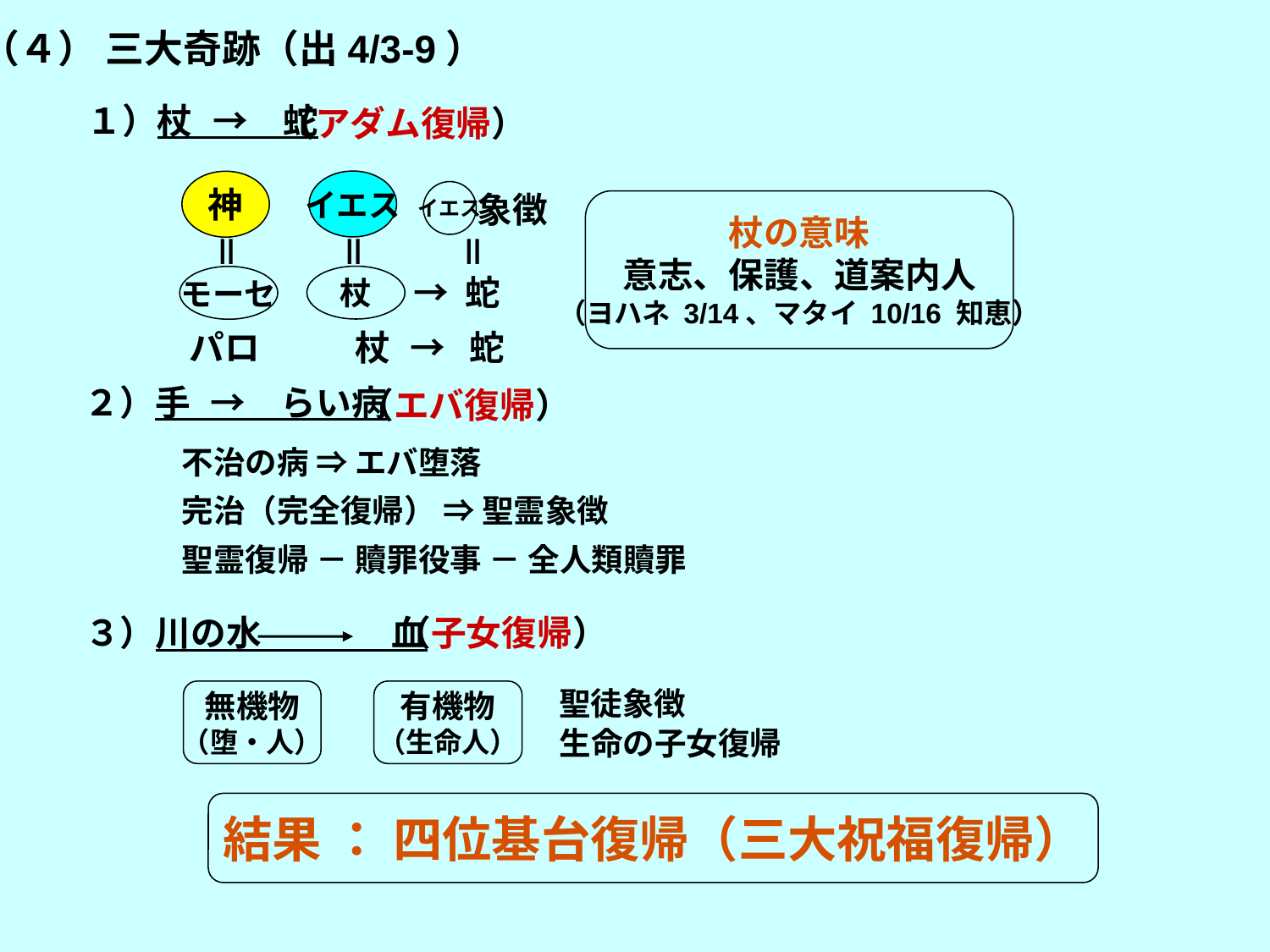

（４） 三大奇跡（出4/3-9）
１）杖  →　蛇
（アダム復帰）
イエス
神
イエス
象徴
杖の意味
意志、保護、道案内人
（ヨハネ 3/14、マタイ 10/16 知恵）
＝
＝
＝
→ 蛇
杖
モーセ

パロ　　   杖  →   蛇

２）手  →　らい病
（エバ復帰）
不治の病 ⇒ エバ堕落
完治（完全復帰） ⇒ 聖霊象徴
聖霊復帰 － 贖罪役事 － 全人類贖罪
３）川の水      　　血
（子女復帰）

聖徒象徴
無機物
（堕・人）
有機物
（生命人）

生命の子女復帰
結果 ： 四位基台復帰（三大祝福復帰）